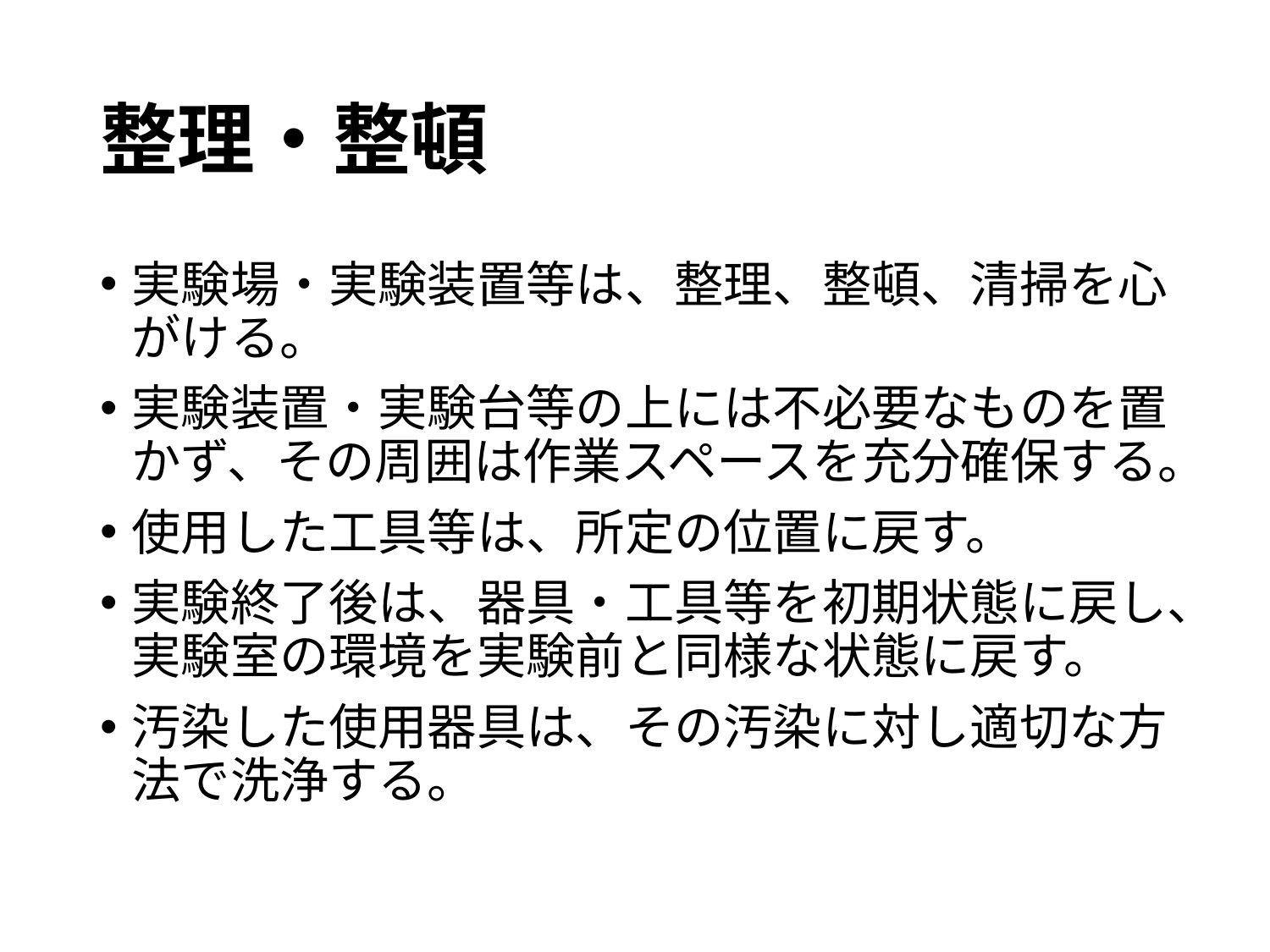

# 整理・整頓
実験場・実験装置等は、整理、整頓、清掃を心がける。
実験装置・実験台等の上には不必要なものを置かず、その周囲は作業スペースを充分確保する。
使用した工具等は、所定の位置に戻す。
実験終了後は、器具・工具等を初期状態に戻し、実験室の環境を実験前と同様な状態に戻す。
汚染した使用器具は、その汚染に対し適切な方法で洗浄する。